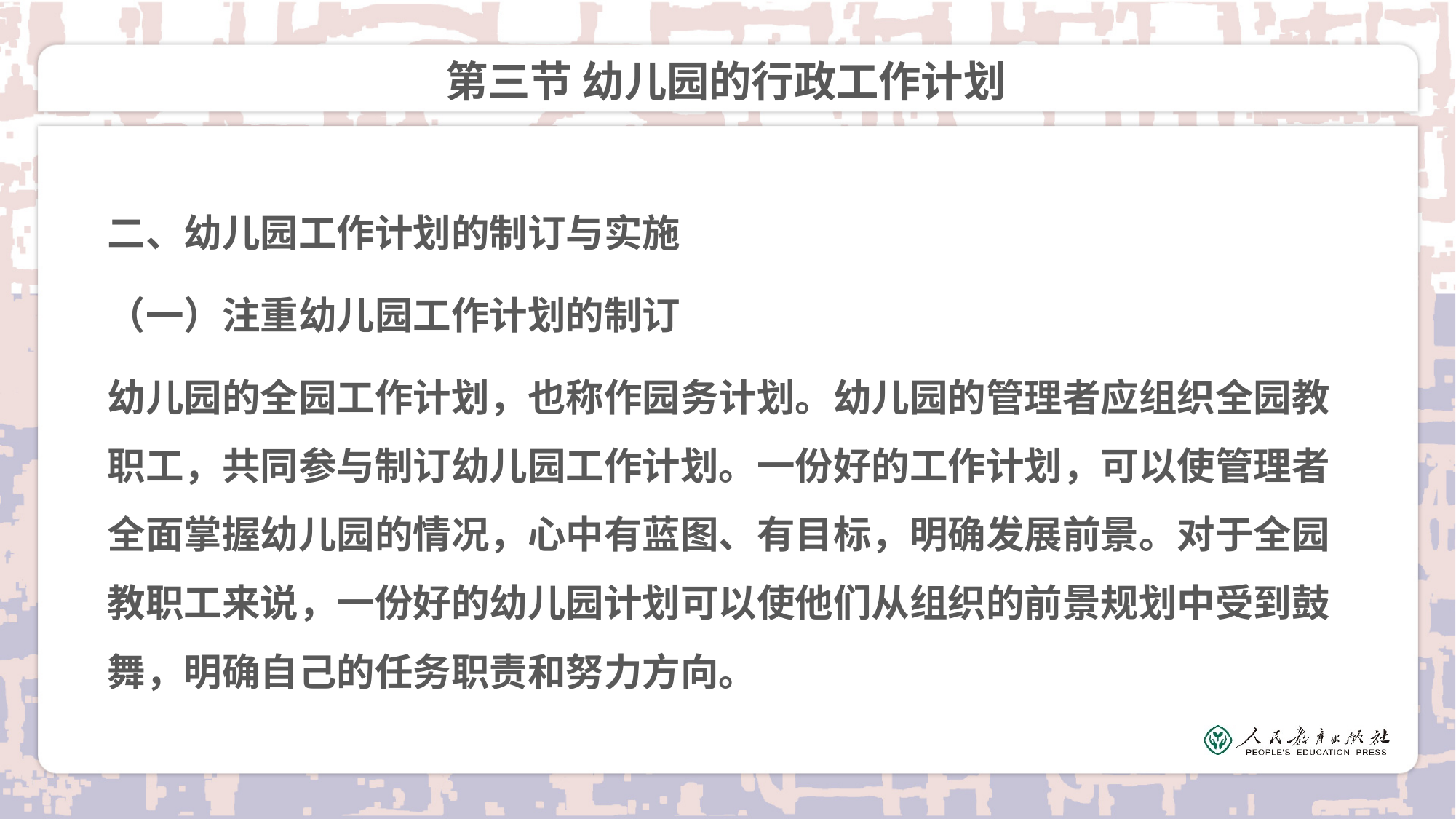

# 第三节 幼儿园的行政工作计划
二、幼儿园工作计划的制订与实施
（一）注重幼儿园工作计划的制订
幼儿园的全园工作计划，也称作园务计划。幼儿园的管理者应组织全园教职工，共同参与制订幼儿园工作计划。一份好的工作计划，可以使管理者全面掌握幼儿园的情况，心中有蓝图、有目标，明确发展前景。对于全园教职工来说，一份好的幼儿园计划可以使他们从组织的前景规划中受到鼓舞，明确自己的任务职责和努力方向。